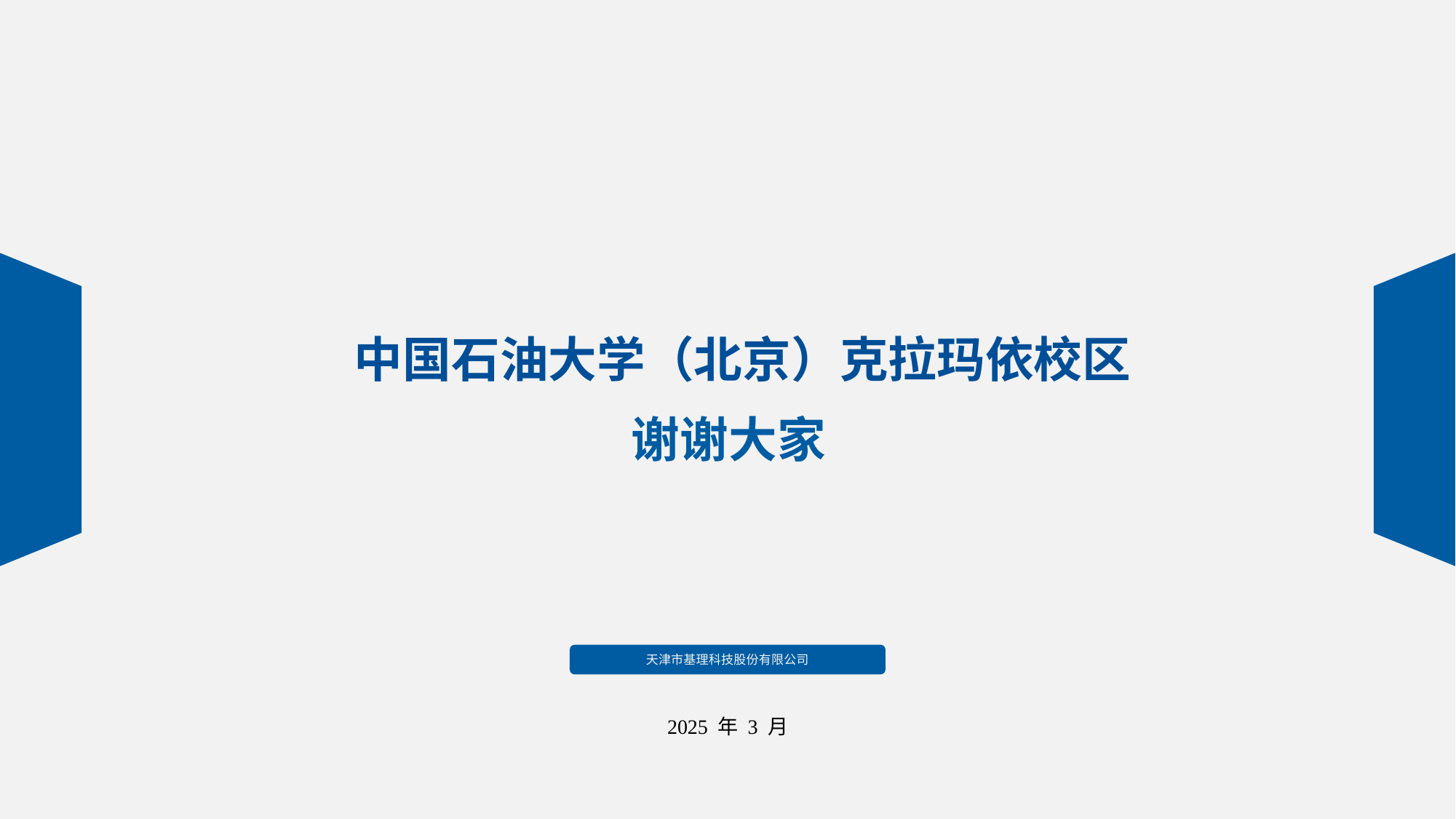

中国石油大学（北京）克拉玛依校区
谢谢大家
天津市基理科技股份有限公司
 2025 年 3 月